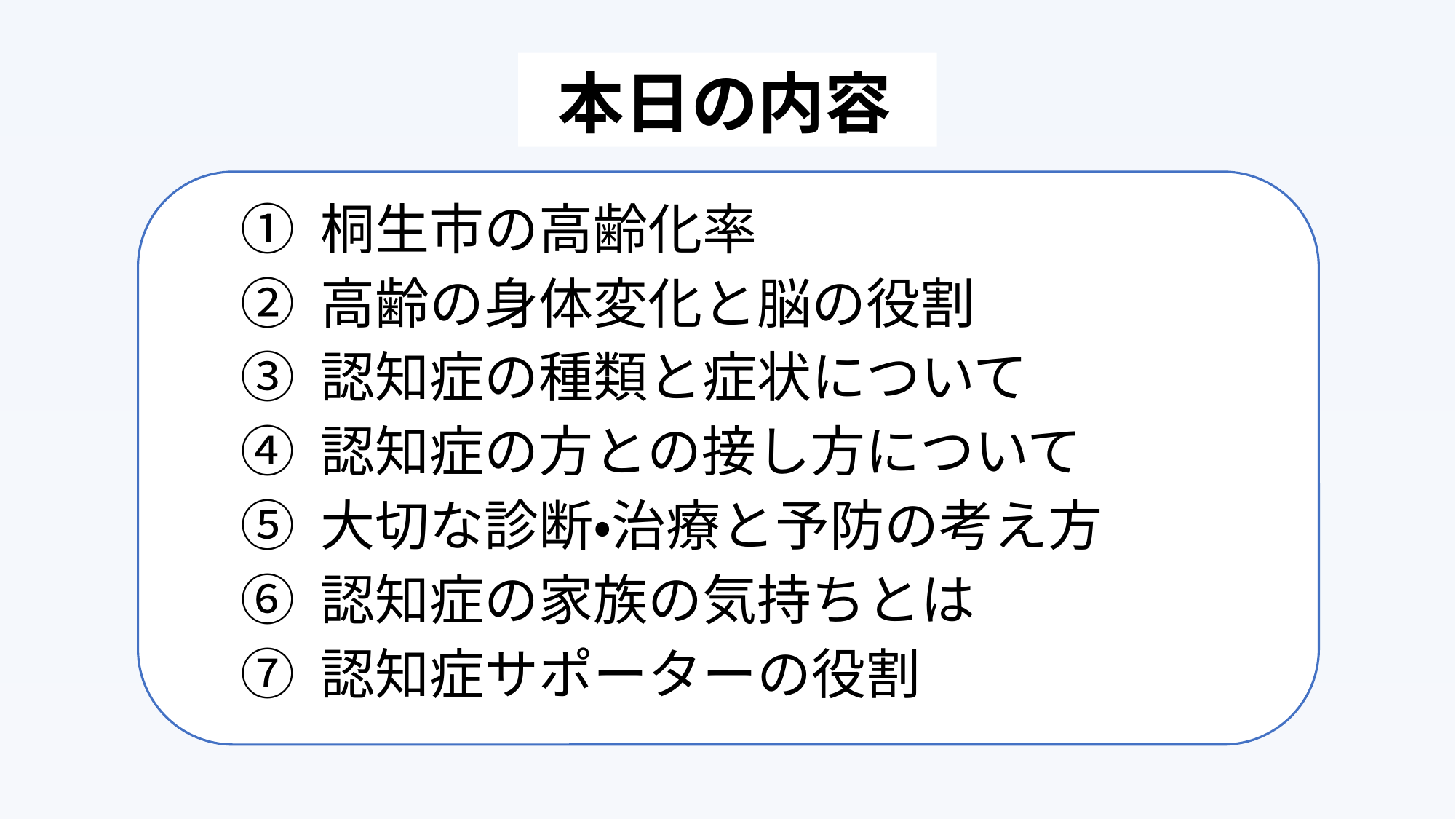

# 本日の内容

① 桐生市の高齢化率
② 高齢の身体変化と脳の役割
③ 認知症の種類と症状について
④ 認知症の方との接し方について
⑤ 大切な診断・治療と予防の考え方
⑥ 認知症の家族の気持ちとは
⑦ 認知症サポーターの役割